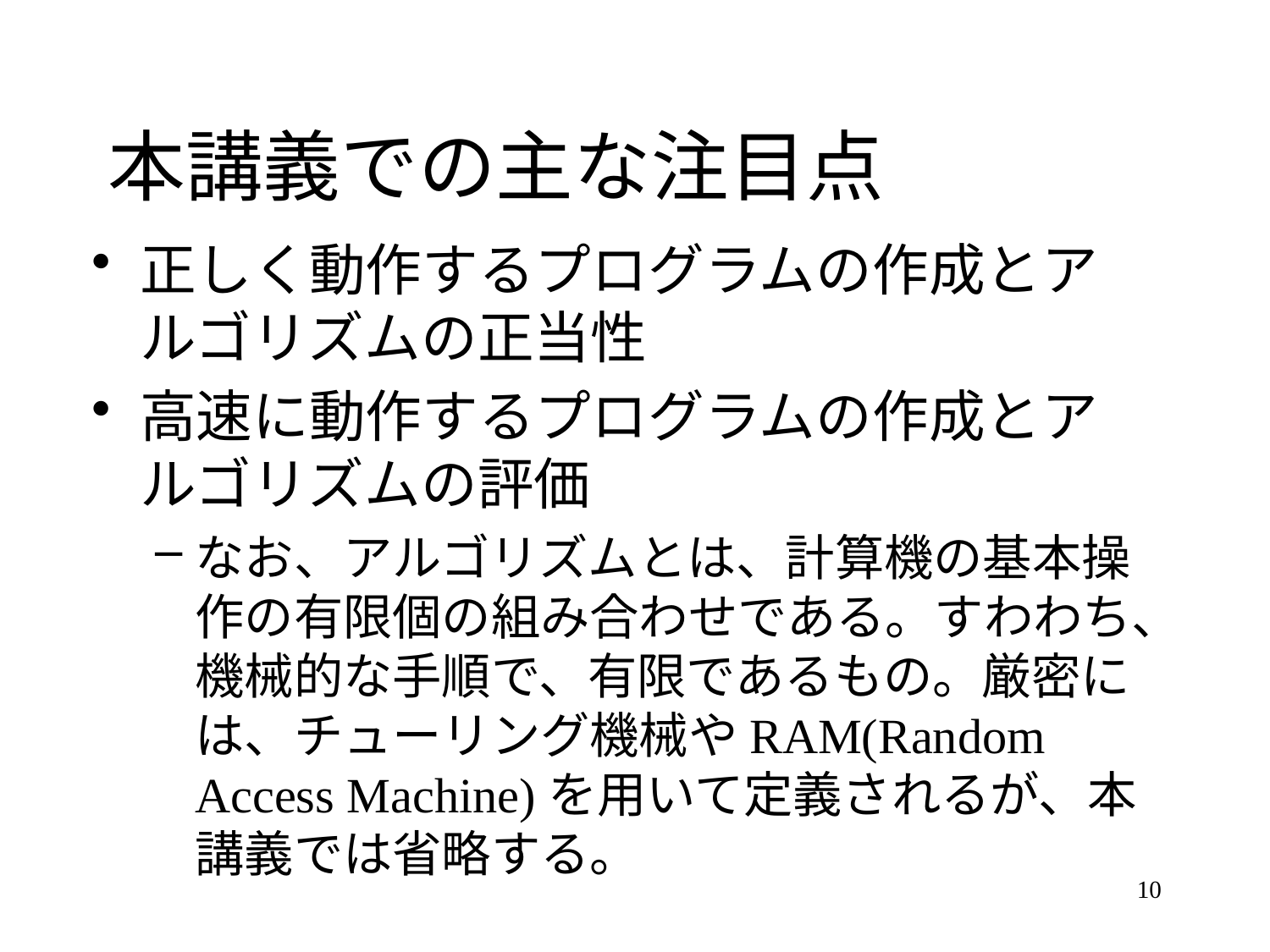

# 本講義での主な注目点
正しく動作するプログラムの作成とアルゴリズムの正当性
高速に動作するプログラムの作成とアルゴリズムの評価
なお、アルゴリズムとは、計算機の基本操作の有限個の組み合わせである。すわわち、機械的な手順で、有限であるもの。厳密には、チューリング機械やRAM(Random Access Machine)を用いて定義されるが、本講義では省略する。
10